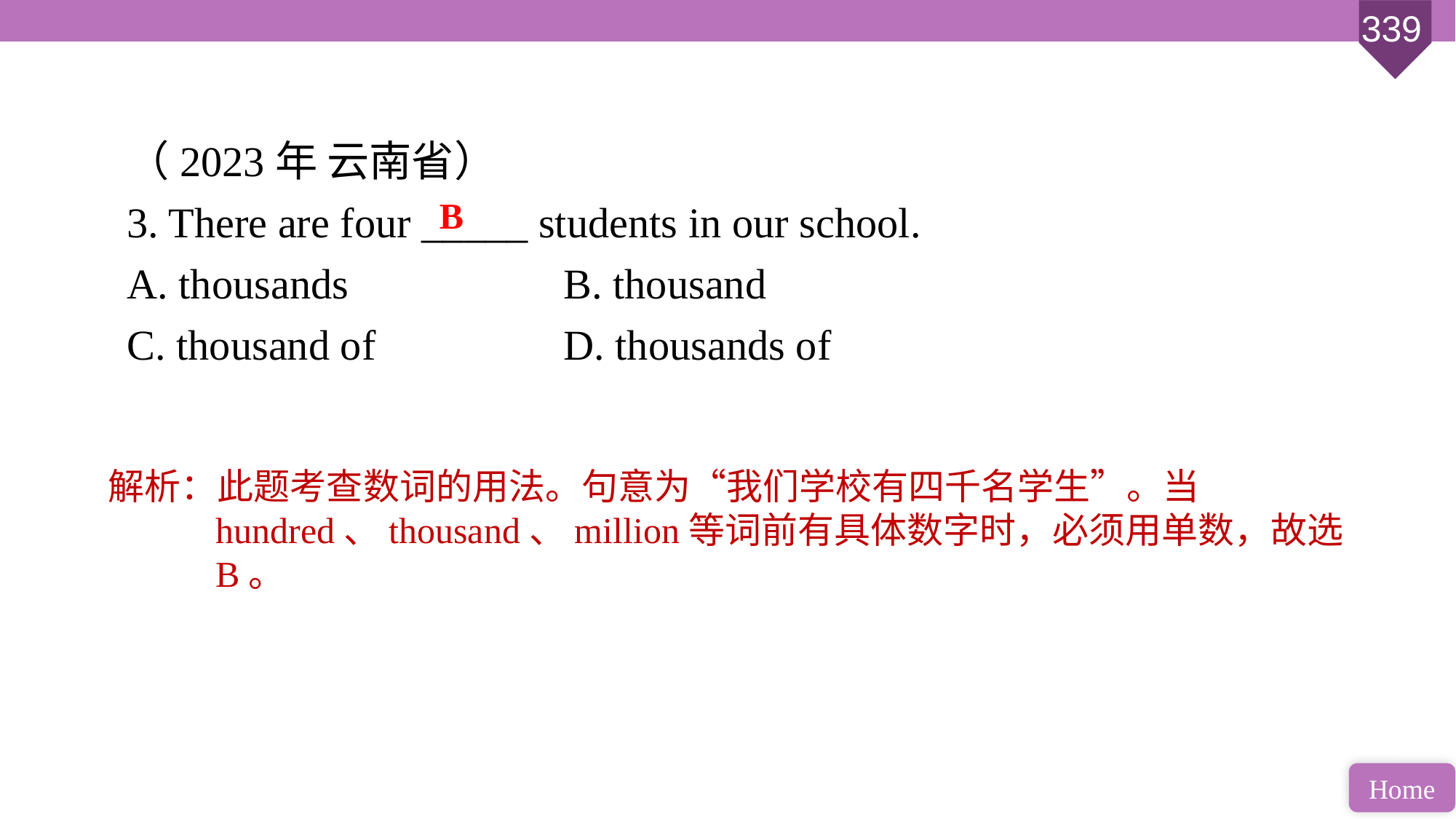

（2023年 云南省）
3. There are four _____ students in our school.
A. thousands 		B. thousand
C. thousand of 		D. thousands of
B
解析：此题考查数词的用法。句意为“我们学校有四千名学生”。当hundred、thousand、million等词前有具体数字时，必须用单数，故选B。